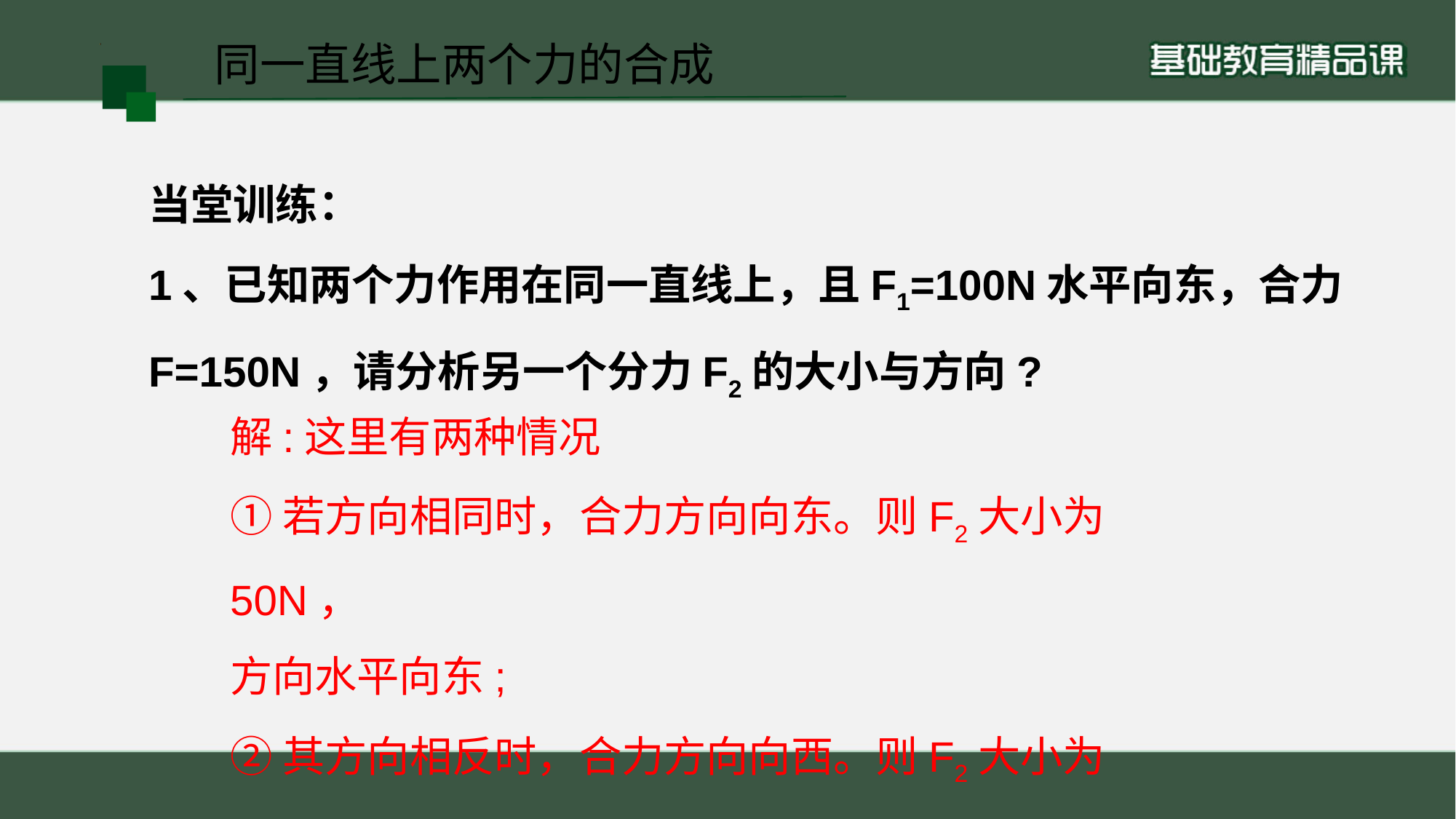

同一直线上两个力的合成

当堂训练：
1、已知两个力作用在同一直线上，且F1=100N水平向东，合力F=150N，请分析另一个分力F2的大小与方向?
解:这里有两种情况
①若方向相同时，合力方向向东。则F2大小为50N，
方向水平向东;
②其方向相反时，合力方向向西。则F2大小为250N，
方向水平向西。